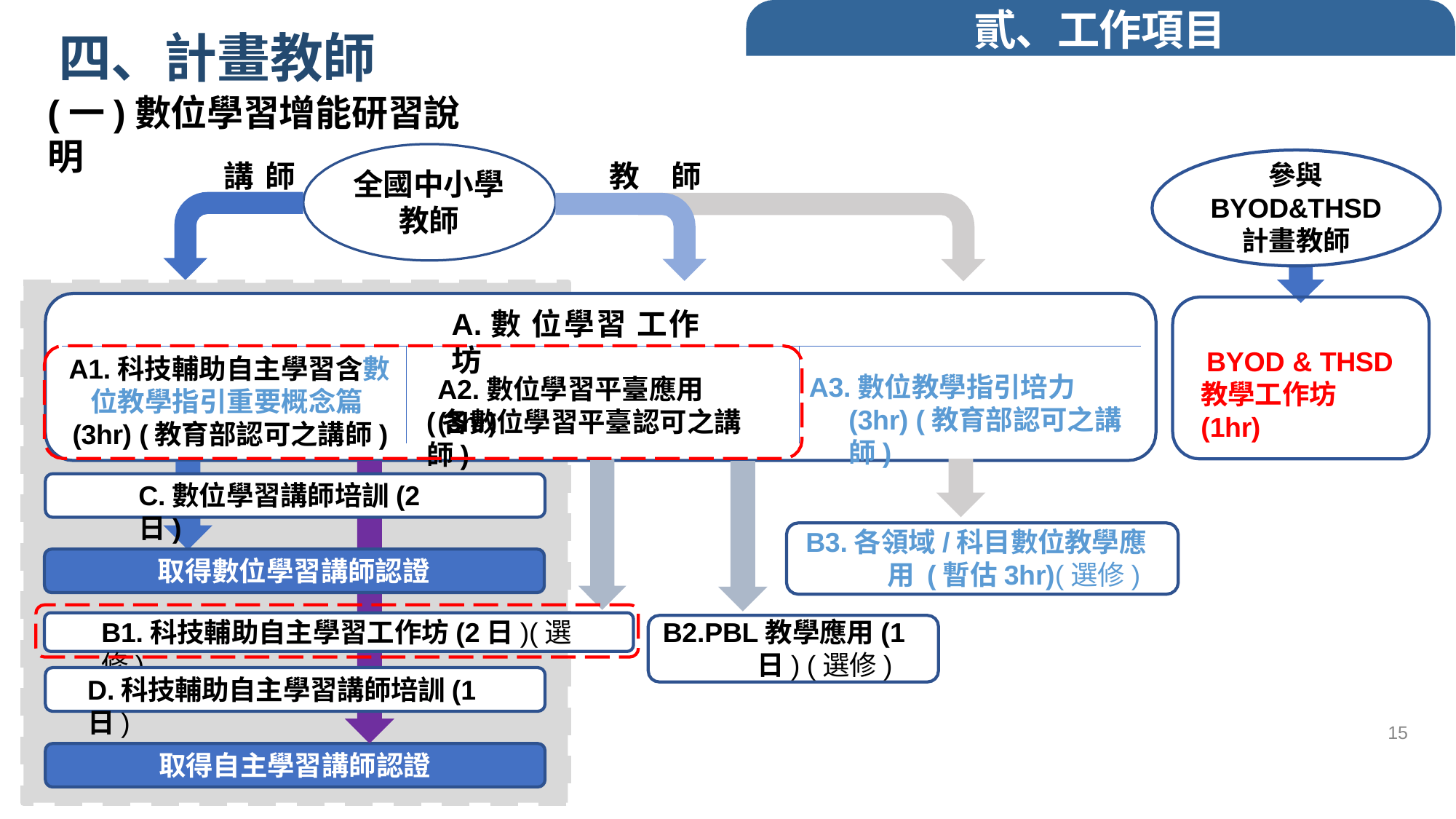

# 貳、工作項目
四、計畫教師
(一)數位學習增能研習說明

講 師
教	師
參與
BYOD&THSD
計畫教師
全國中小學教師

A.數 位學習 工作 坊
BYOD & THSD
教學工作坊(1hr)

A1.科技輔助自主學習含數位教學指引重要概念篇(3hr) (教育部認可之講師)
A3.數位教學指引培力(3hr) (教育部認可之講師)
A2.數位學習平臺應用(3hr)
(各數位學習平臺認可之講師)

C.數位學習講師培訓(2日)

B3.各領域/科目數位教學應用 (暫估3hr)(選修)

取得數位學習講師認證

B1.科技輔助自主學習工作坊(2日)(選修)
B2.PBL教學應用(1日) (選修)

D.科技輔助自主學習講師培訓(1日)
15
取得自主學習講師認證